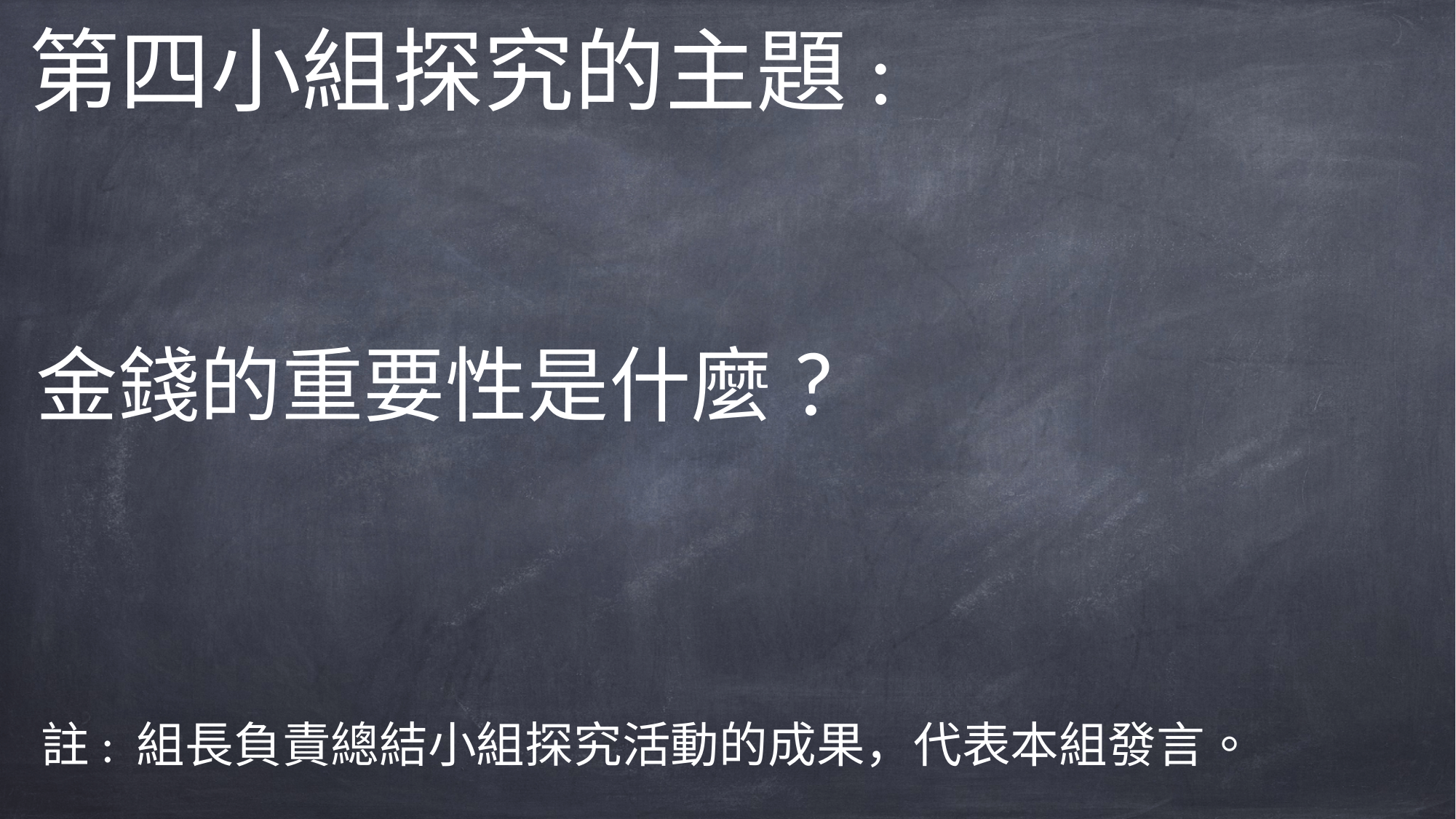

第四小組探究的主題:
金錢的重要性是什麼?
註: 組長負責總結小組探究活動的成果，代表本組發言。